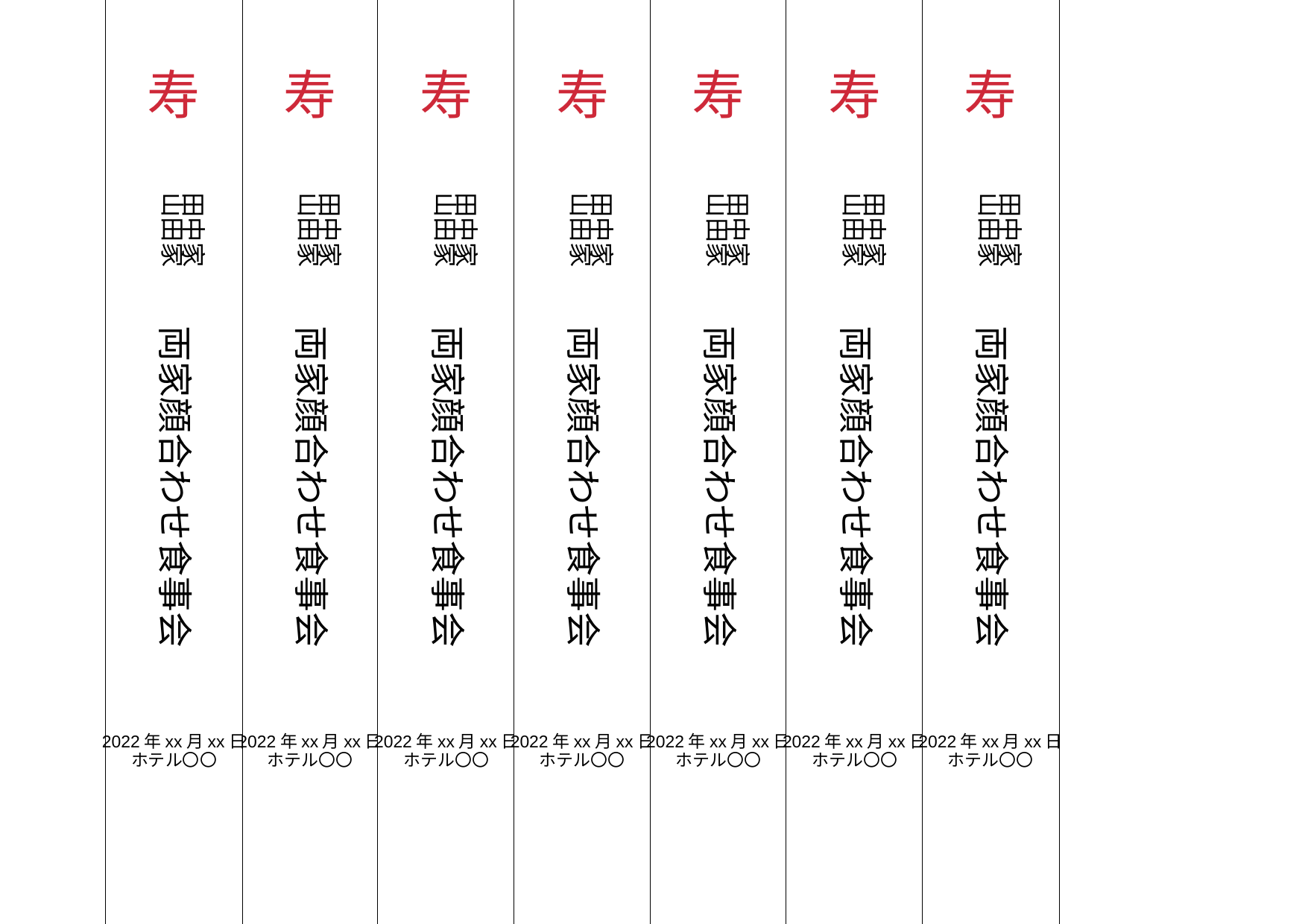

寿
寿
寿
寿
寿
寿
寿
田中家
山田家
田中家
山田家
田中家
山田家
田中家
山田家
田中家
山田家
田中家
山田家
田中家
山田家
両家顔合わせ食事会
両家顔合わせ食事会
両家顔合わせ食事会
両家顔合わせ食事会
両家顔合わせ食事会
両家顔合わせ食事会
両家顔合わせ食事会
2022年xx月xx日
ホテル〇〇
2022年xx月xx日
ホテル〇〇
2022年xx月xx日
ホテル〇〇
2022年xx月xx日
ホテル〇〇
2022年xx月xx日
ホテル〇〇
2022年xx月xx日
ホテル〇〇
2022年xx月xx日
ホテル〇〇